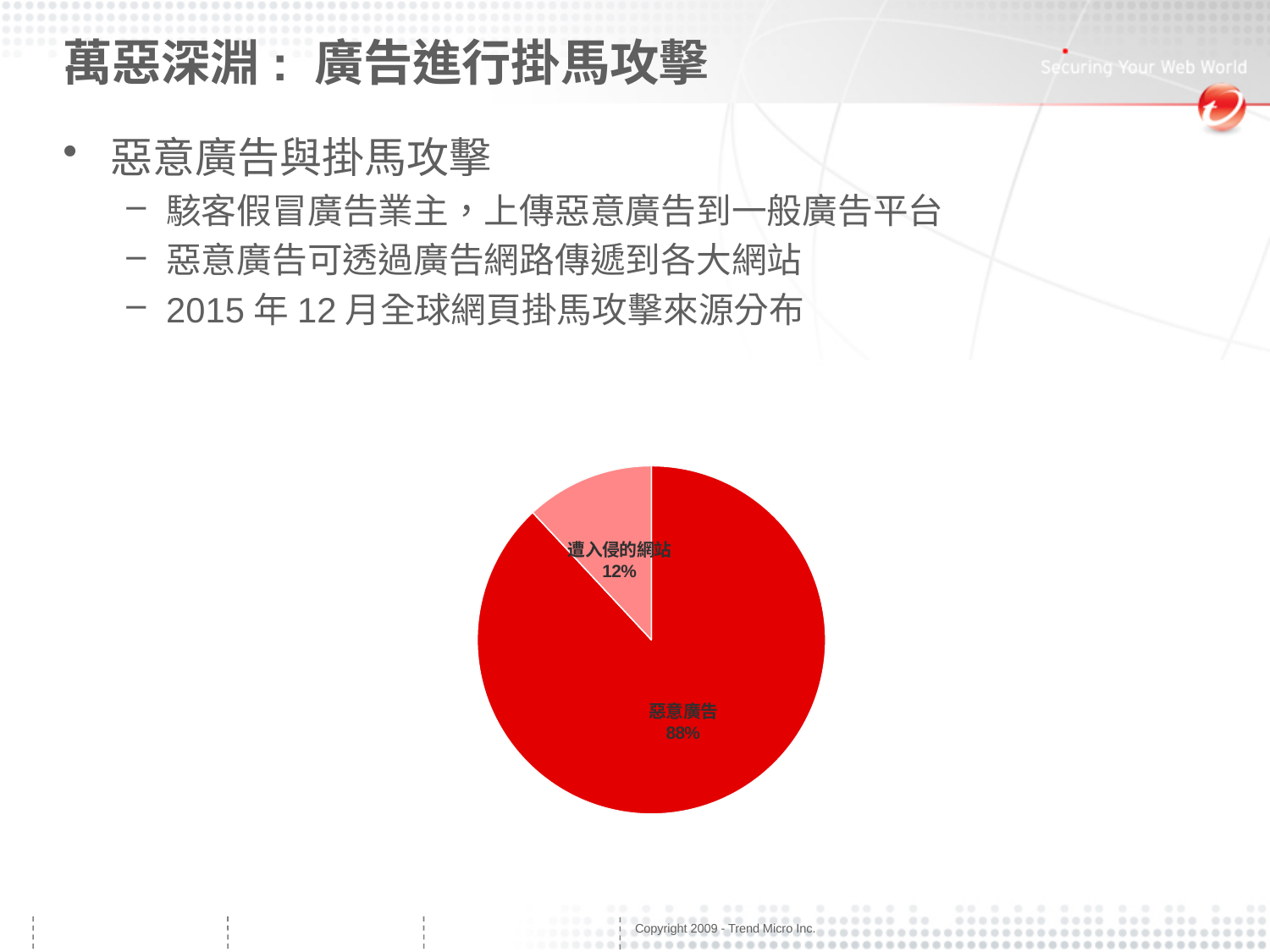

# 萬惡深淵: 廣告進行掛馬攻擊
惡意廣告與掛馬攻擊
駭客假冒廣告業主，上傳惡意廣告到一般廣告平台
惡意廣告可透過廣告網路傳遞到各大網站
2015年12月全球網頁掛馬攻擊來源分布

### Chart

| Category |  |
|---|---|
| 惡意廣告 | 0.8807 |
| 遭入侵的網站 | 0.1193 |